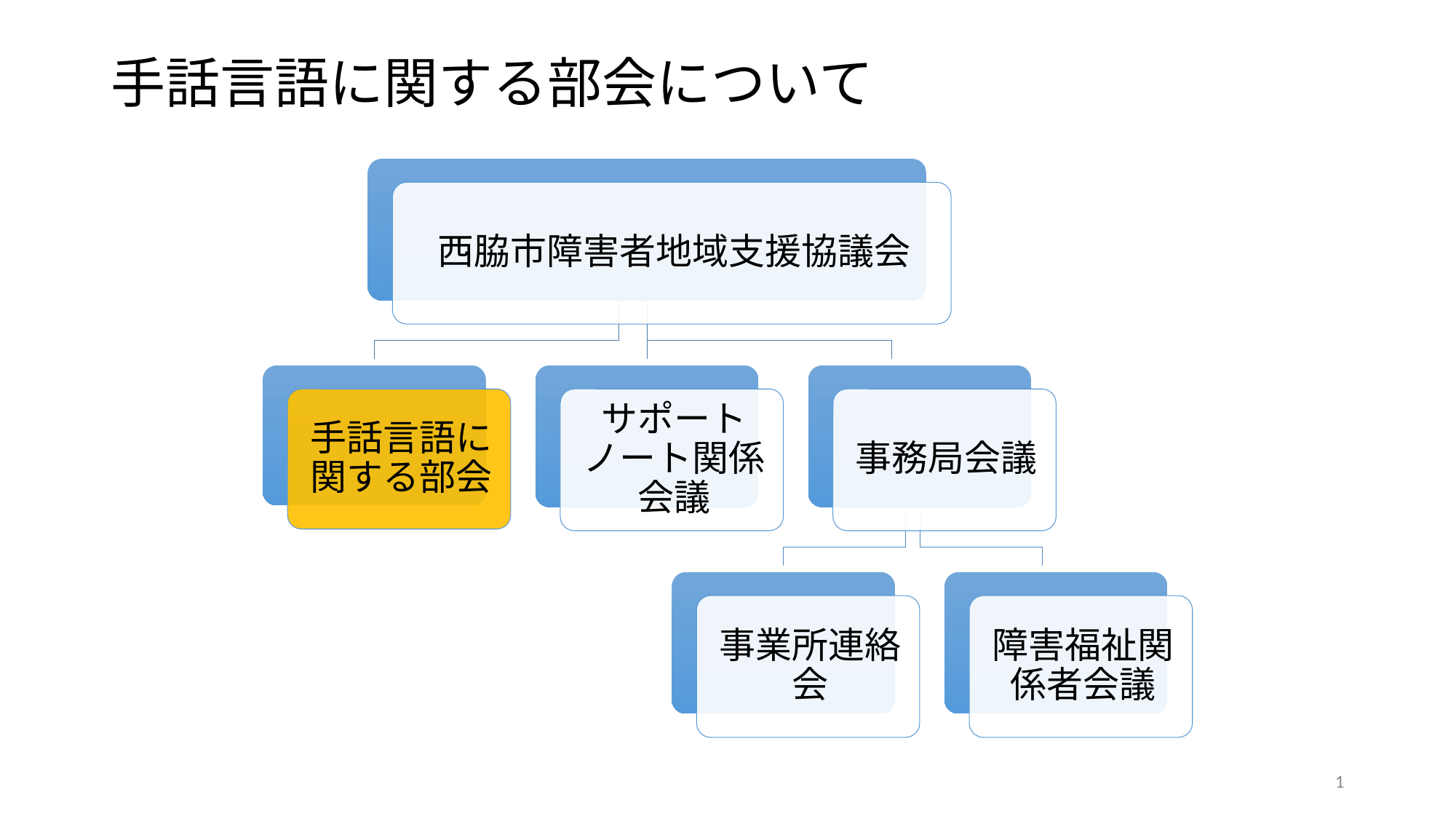

# 手話言語に関する部会について
西脇市障害者地域支援協議会
事務局会議
障害福祉関係者会議
事業所連絡会
サポートノート関係会議
手話言語に関する部会
1